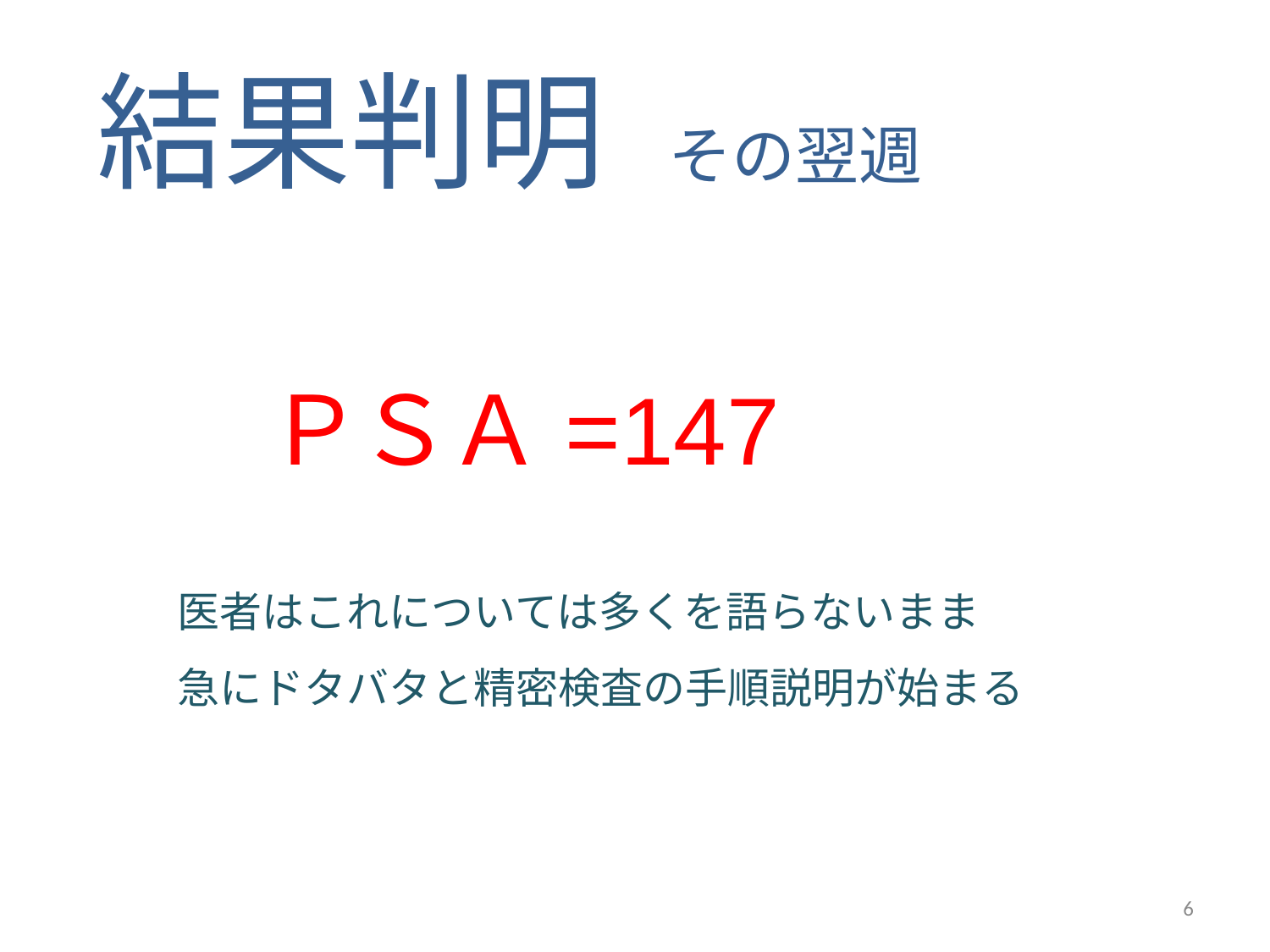

結果判明　その翌週

　ＰＳＡ=147

医者はこれについては多くを語らないまま
急にドタバタと精密検査の手順説明が始まる
6